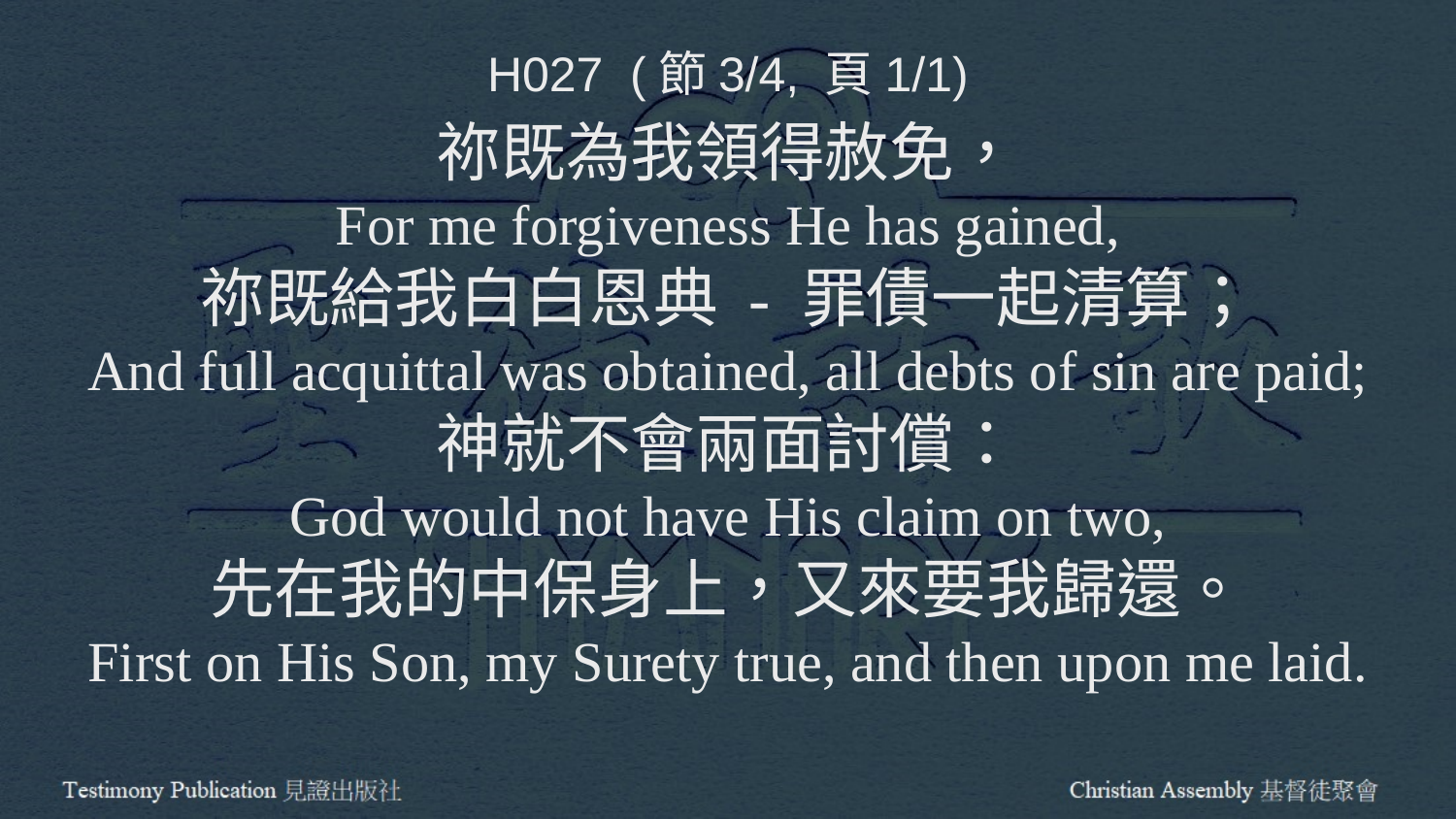

H027  (節3/4, 頁1/1)
祢既為我領得赦免，
For me forgiveness He has gained,
祢既給我白白恩典 - 罪債一起清算；
And full acquittal was obtained, all debts of sin are paid;
神就不會兩面討償：
God would not have His claim on two,
先在我的中保身上，又來要我歸還。
First on His Son, my Surety true, and then upon me laid.